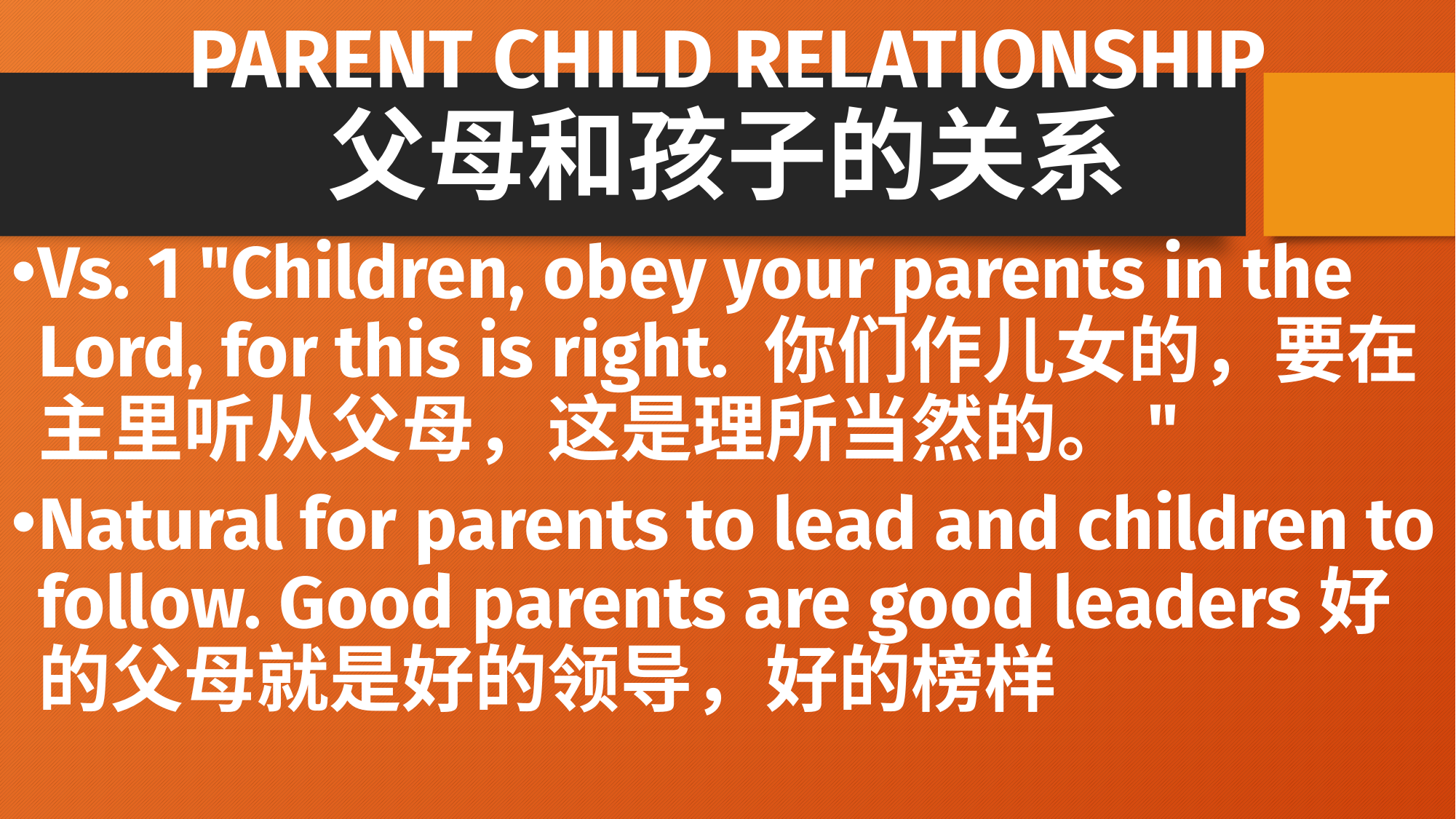

# PARENT CHILD RELATIONSHIP 父母和孩子的关系
Vs. 1 "Children, obey your parents in the Lord, for this is right. 你们作儿女的，要在主里听从父母，这是理所当然的。"
Natural for parents to lead and children to follow. Good parents are good leaders好的父母就是好的领导，好的榜样